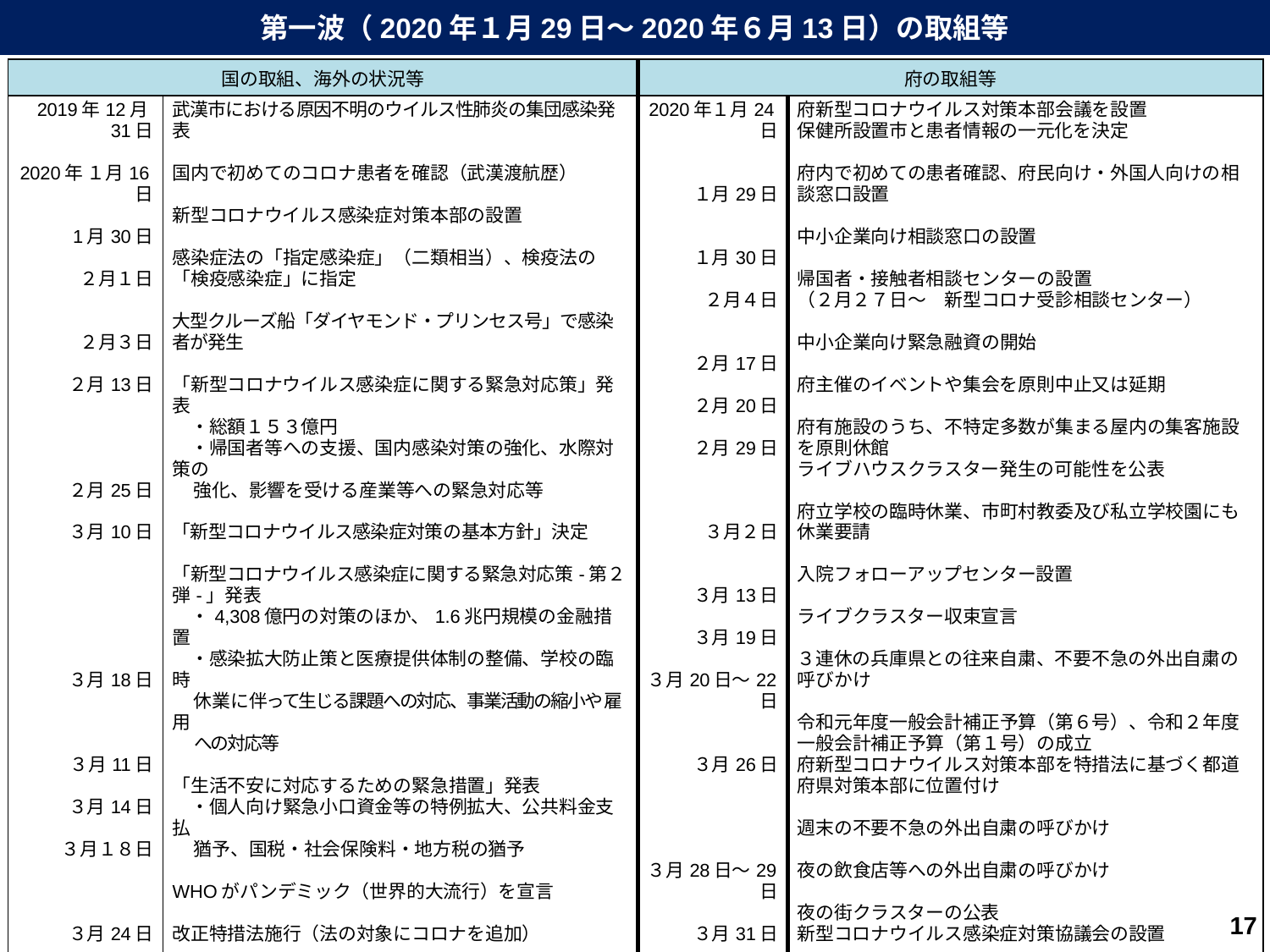

第一波（2020年１月29日～2020年６月13日）の取組等
| 国の取組、海外の状況等 |  | 府の取組等 |  |
| --- | --- | --- | --- |
| 2019年12月31日 2020年 １月16日 1月30日 ２月１日 ２月３日 ２月13日 ２月25日 ３月10日 ３月18日 ３月11日 ３月14日 ３月１８日 ３月24日 ３月26日 | 武漢市における原因不明のウイルス性肺炎の集団感染発表 国内で初めてのコロナ患者を確認（武漢渡航歴） 新型コロナウイルス感染症対策本部の設置 感染症法の「指定感染症」（二類相当）、検疫法の「検疫感染症」に指定 大型クルーズ船「ダイヤモンド・プリンセス号」で感染者が発生 「新型コロナウイルス感染症に関する緊急対応策」発表 　・総額１５３億円 　・帰国者等への支援、国内感染対策の強化、水際対策の 強化、影響を受ける産業等への緊急対応等 「新型コロナウイルス感染症対策の基本方針」決定 「新型コロナウイルス感染症に関する緊急対応策-第２弾-」発表 　・4,308億円の対策のほか、1.6兆円規模の金融措置 　・感染拡大防止策と医療提供体制の整備、学校の臨時 休業に伴って生じる課題への対応、事業活動の縮小や 雇用 への対応等 「生活不安に対応するための緊急措置」発表 　・個人向け緊急小口資金等の特例拡大、公共料金支払 猶予、国税・社会保険料・地方税の猶予 WHOがパンデミック（世界的大流行）を宣言 改正特措法施行（法の対象にコロナを追加） 「生活不安に対応するための緊急措置」発表 　・個人向け緊急小口資金等の特例拡大、公共料金支払 　　猶予、国税・社会保険料・地方税の猶予 東京オリンピック・パラリンピック延期決定 特措法に基づき、新型コロナウイルス感染症対策本部を設置 | 2020年１月24日 １月29日 １月30日 ２月４日 ２月17日 ２月20日 ２月29日 ３月２日 ３月13日 ３月19日 ３月20日～22日 ３月26日 ３月28日～29日 ３月31日 ４月１日 | 府新型コロナウイルス対策本部会議を設置 保健所設置市と患者情報の一元化を決定 府内で初めての患者確認、府民向け・外国人向けの相談窓口設置 中小企業向け相談窓口の設置 帰国者・接触者相談センターの設置 （２月２７日～　新型コロナ受診相談センター） 中小企業向け緊急融資の開始 府主催のイベントや集会を原則中止又は延期 府有施設のうち、不特定多数が集まる屋内の集客施設を原則休館 ライブハウスクラスター発生の可能性を公表 府立学校の臨時休業、市町村教委及び私立学校園にも 休業要請 入院フォローアップセンター設置 ライブクラスター収束宣言 ３連休の兵庫県との往来自粛、不要不急の外出自粛の 呼びかけ 令和元年度一般会計補正予算（第６号）、令和２年度一般会計補正予算（第１号）の成立 府新型コロナウイルス対策本部を特措法に基づく都道府県対策本部に位置付け 週末の不要不急の外出自粛の呼びかけ 夜の飲食店等への外出自粛の呼びかけ 夜の街クラスターの公表 新型コロナウイルス感染症対策協議会の設置 |
17